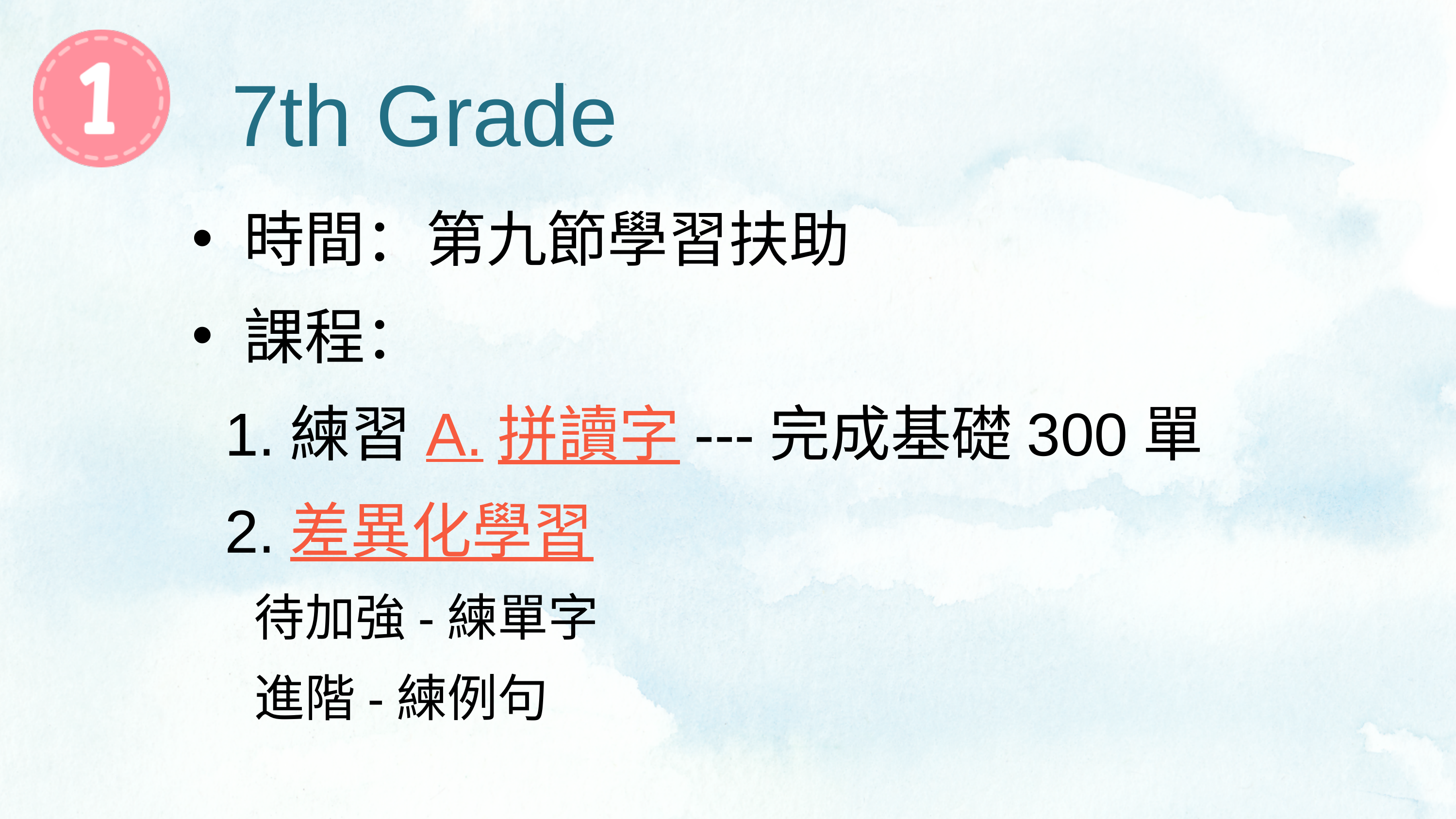

7th Grade
時間：第九節學習扶助
課程：
     1.練習A.拼讀字---完成基礎300單
     2.差異化學習
         待加強-練單字
         進階-練例句